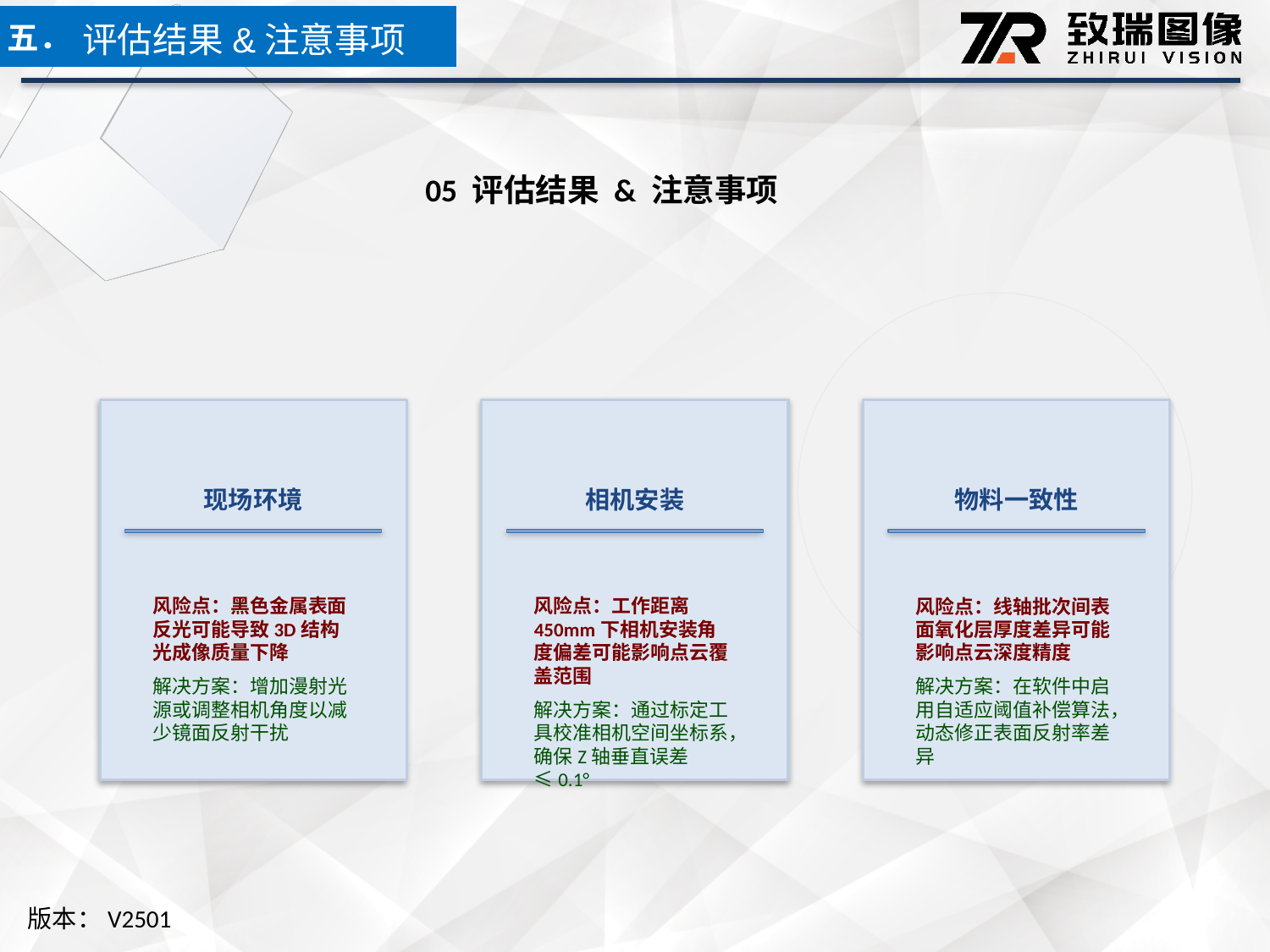

五．
评估结果&注意事项

05 评估结果 & 注意事项

现场环境

相机安装

物料一致性

风险点：黑色金属表面反光可能导致3D结构光成像质量下降
解决方案：增加漫射光源或调整相机角度以减少镜面反射干扰

风险点：工作距离450mm下相机安装角度偏差可能影响点云覆盖范围
解决方案：通过标定工具校准相机空间坐标系，确保Z轴垂直误差≤0.1°

风险点：线轴批次间表面氧化层厚度差异可能影响点云深度精度
解决方案：在软件中启用自适应阈值补偿算法，动态修正表面反射率差异